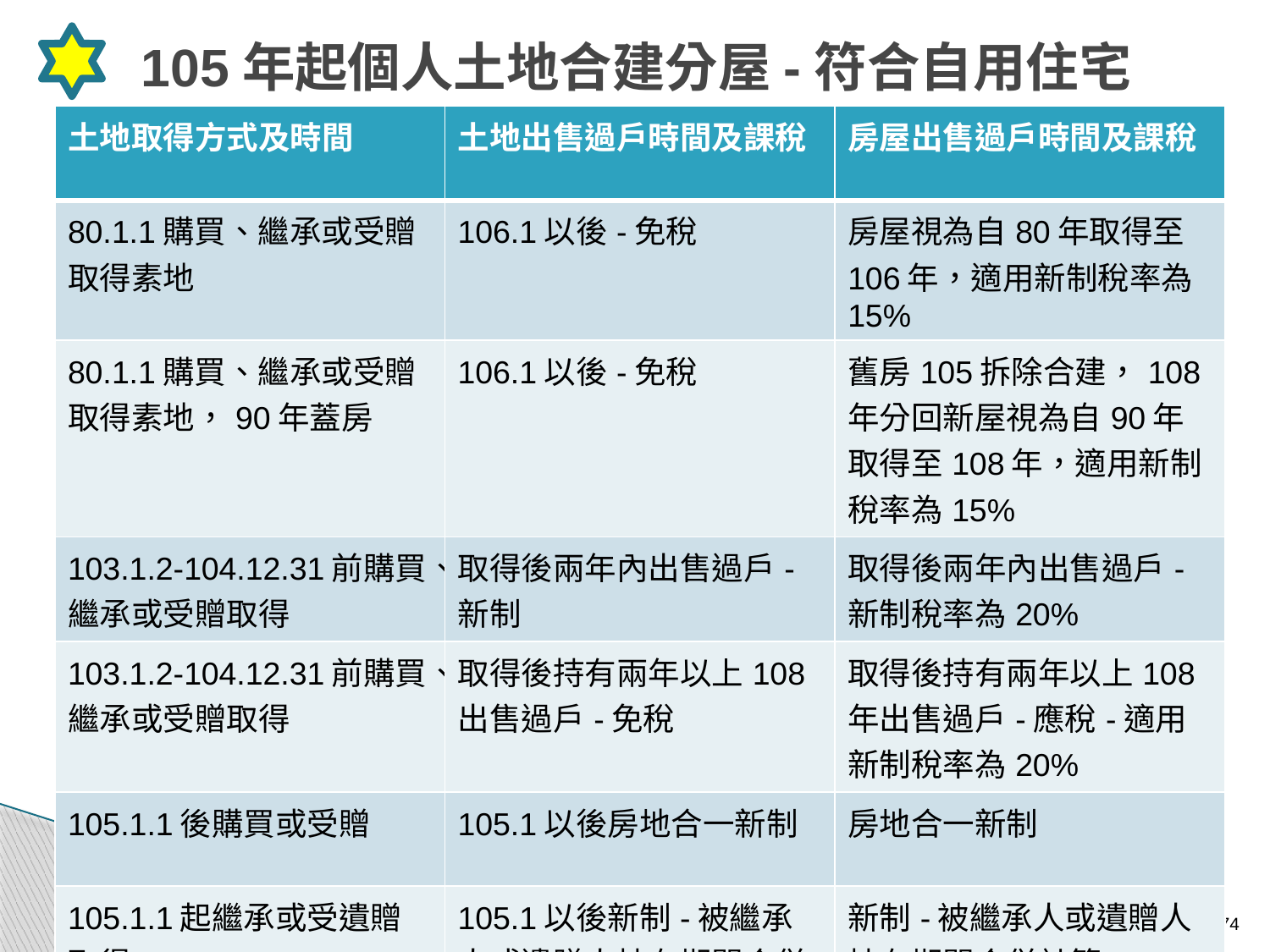

# 105年起個人土地合建分屋-符合自用住宅

| 土地取得方式及時間 | 土地出售過戶時間及課稅 | 房屋出售過戶時間及課稅 |
| --- | --- | --- |
| 80.1.1購買、繼承或受贈取得素地 | 106.1以後-免稅 | 房屋視為自80年取得至106年，適用新制稅率為15% |
| 80.1.1購買、繼承或受贈取得素地，90年蓋房 | 106.1以後-免稅 | 舊房105拆除合建，108年分回新屋視為自90年取得至108年，適用新制稅率為15% |
| 103.1.2-104.12.31前購買、繼承或受贈取得 | 取得後兩年內出售過戶-新制 | 取得後兩年內出售過戶-新制稅率為20% |
| 103.1.2-104.12.31前購買、繼承或受贈取得 | 取得後持有兩年以上108出售過戶-免稅 | 取得後持有兩年以上108年出售過戶-應稅-適用新制稅率為20% |
| 105.1.1後購買或受贈 | 105.1以後房地合一新制 | 房地合一新制 |
| 105.1.1起繼承或受遺贈取得 | 105.1以後新制-被繼承人或遺贈人持有期間合併計算 | 新制-被繼承人或遺贈人持有期間合併計算 |
74